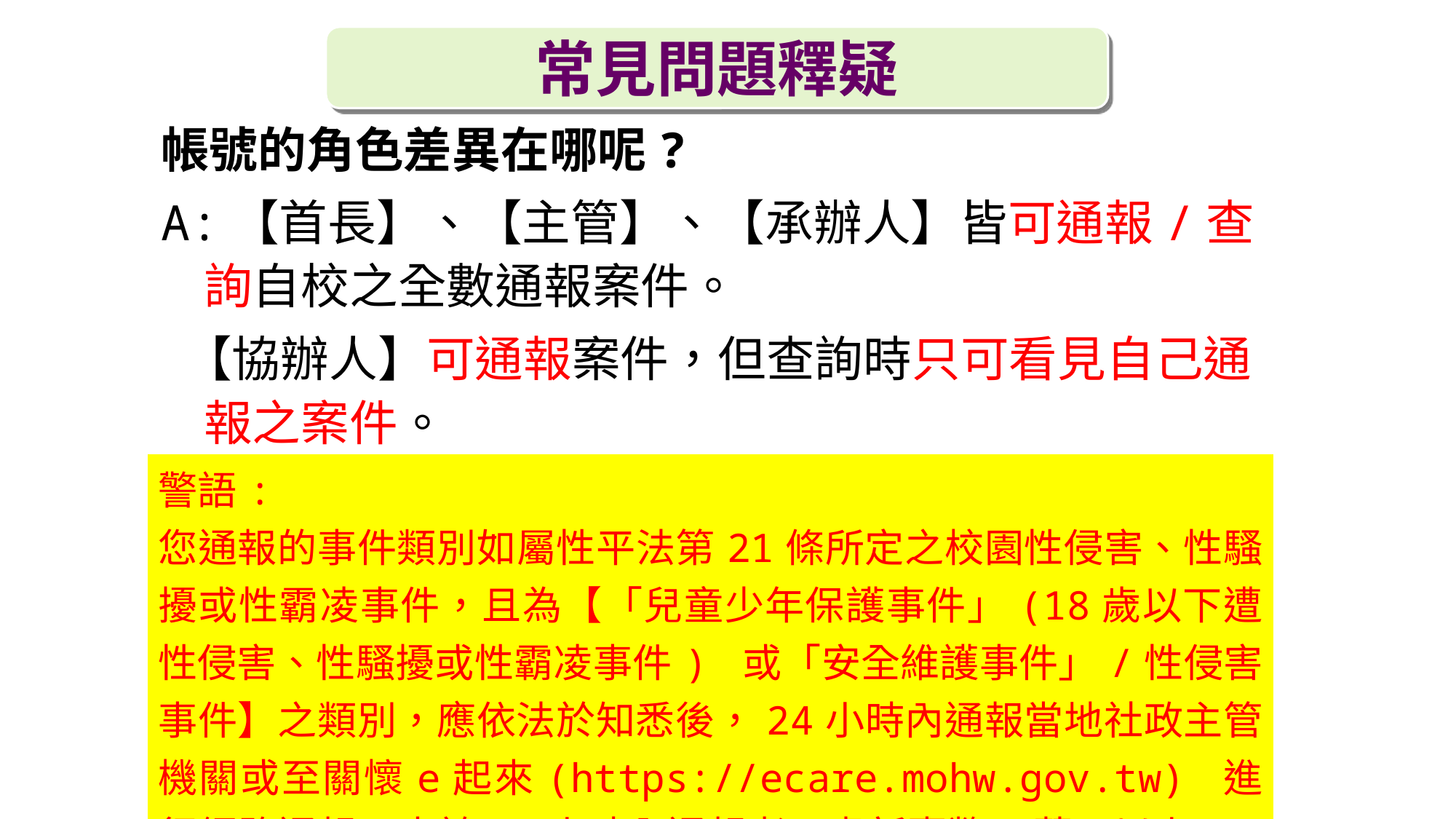

常見問題釋疑
帳號的角色差異在哪呢?
A:【首長】、【主管】、【承辦人】皆可通報/查詢自校之全數通報案件。
 【協辦人】可通報案件，但查詢時只可看見自己通報之案件。
| 警語: 您通報的事件類別如屬性平法第21條所定之校園性侵害、性騷擾或性霸凌事件，且為【「兒童少年保護事件」(18歲以下遭性侵害、性騷擾或性霸凌事件) 或「安全維護事件」/性侵害事件】之類別，應依法於知悉後，24小時內通報當地社政主管機關或至關懷e起來(https://ecare.mohw.gov.tw) 進行網路通報，未於24小時內通報者，處新臺幣3萬元以上15萬元以下罰鍰。 |
| --- |